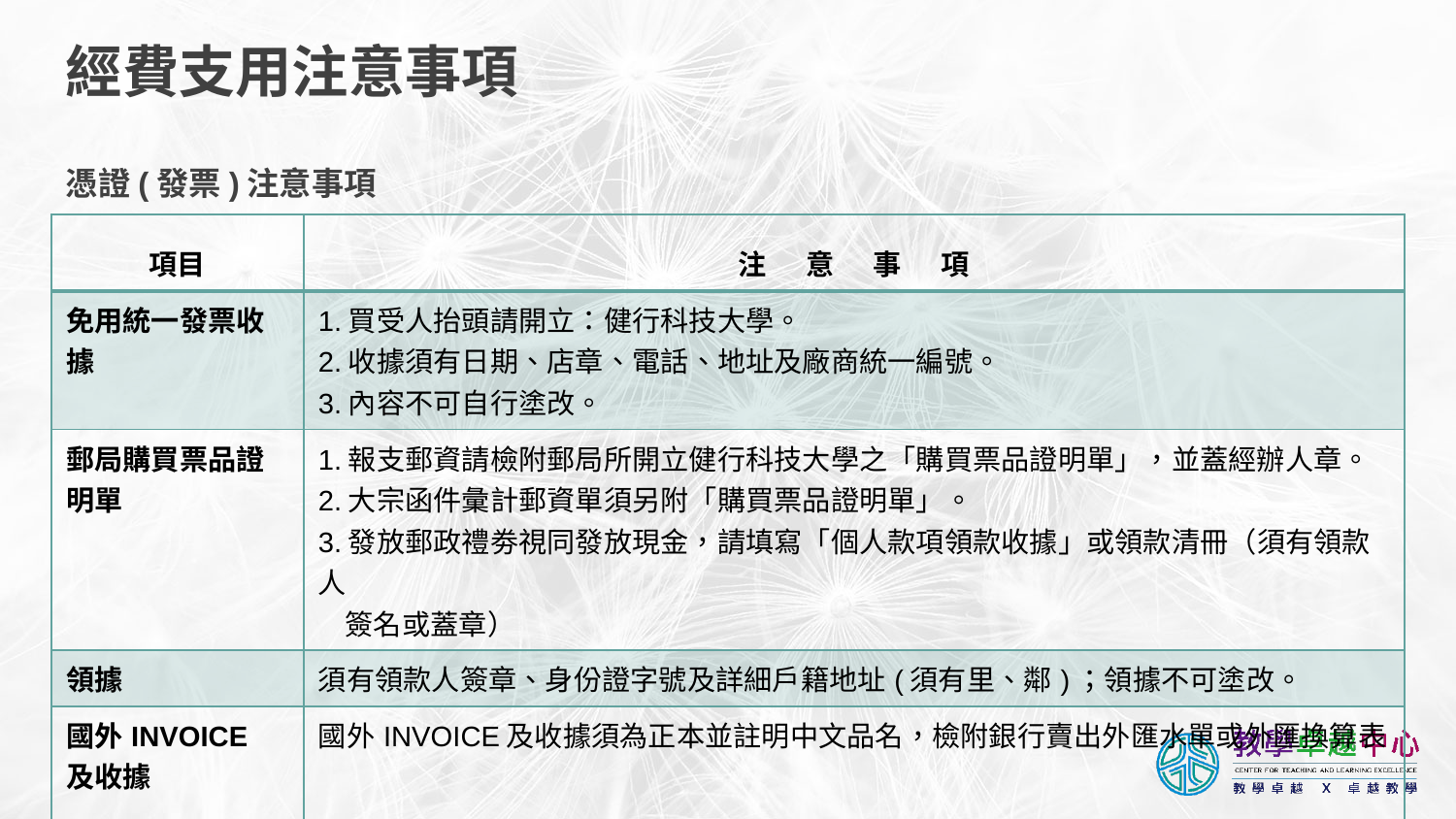

# 經費支用注意事項
憑證(發票)注意事項
| 項目 | 注 意 事 項 |
| --- | --- |
| 免用統一發票收據 | 1.買受人抬頭請開立：健行科技大學。 2.收據須有日期、店章、電話、地址及廠商統一編號。 3.內容不可自行塗改。 |
| 郵局購買票品證明單 | 1.報支郵資請檢附郵局所開立健行科技大學之「購買票品證明單」，並蓋經辦人章。 2.大宗函件彙計郵資單須另附「購買票品證明單」。 3.發放郵政禮劵視同發放現金，請填寫「個人款項領款收據」或領款清冊（須有領款人 簽名或蓋章） |
| 領據 | 須有領款人簽章、身份證字號及詳細戶籍地址(須有里、鄰)；領據不可塗改。 |
| 國外INVOICE 及收據 | 國外INVOICE及收據須為正本並註明中文品名，檢附銀行賣出外匯水單或外匯換算表 |